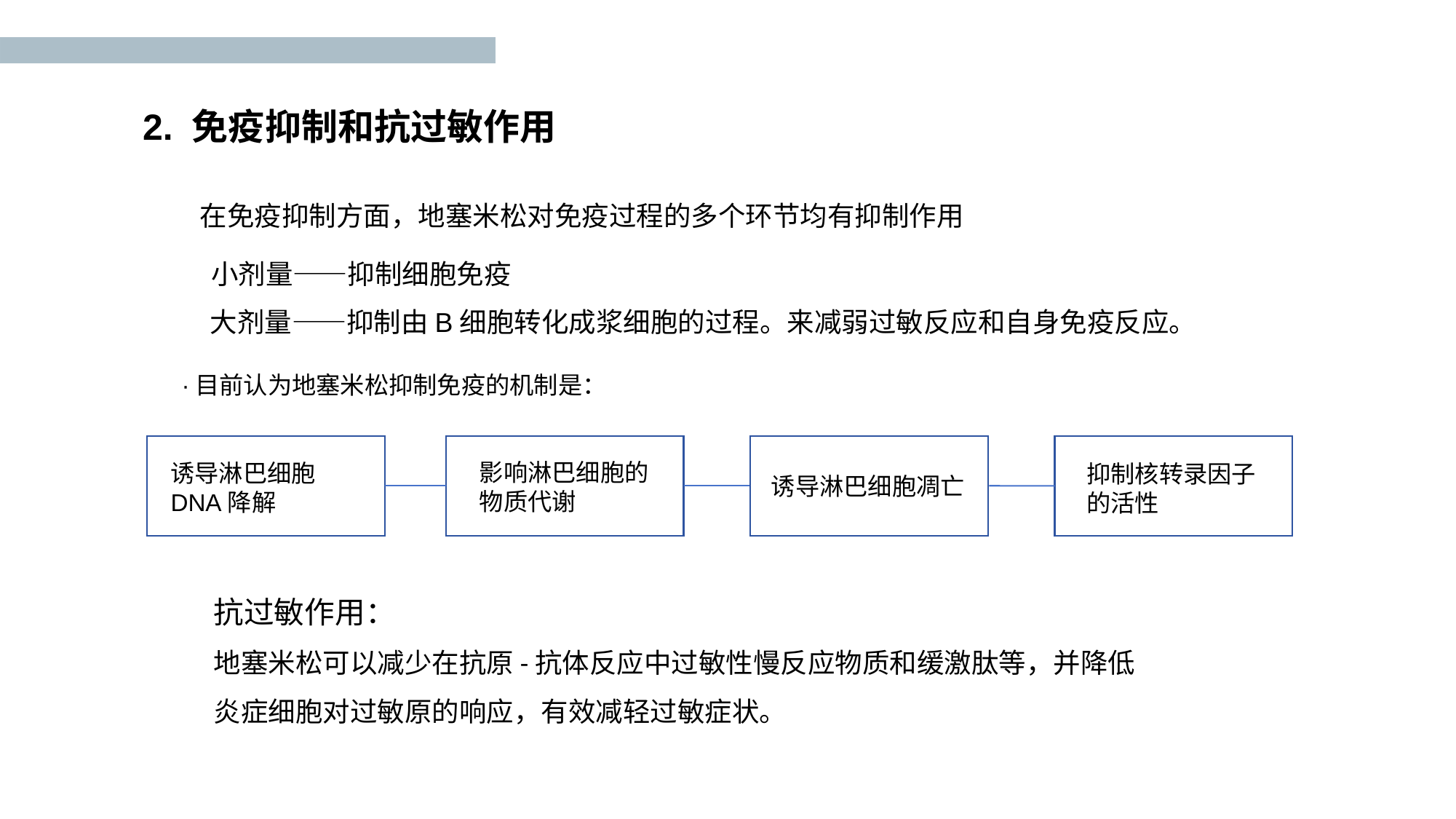

2. 免疫抑制和抗过敏作用
在免疫抑制方面，地塞米松对免疫过程的多个环节均有抑制作用
小剂量——抑制细胞免疫
大剂量——抑制由B细胞转化成浆细胞的过程。来减弱过敏反应和自身免疫反应。
·目前认为地塞米松抑制免疫的机制是：

诱导淋巴细胞凋诱导淋巴细胞凋亡亡
诱导淋巴细胞凋诱导淋巴细胞凋亡亡
影响淋巴细胞的物质代谢
诱导淋巴细胞DNA降解
抑制核转录因子的活性
诱导淋巴细胞凋亡
抗过敏作用：
地塞米松可以减少在抗原-抗体反应中过敏性慢反应物质和缓激肽等，并降低炎症细胞对过敏原的响应，有效减轻过敏症状。